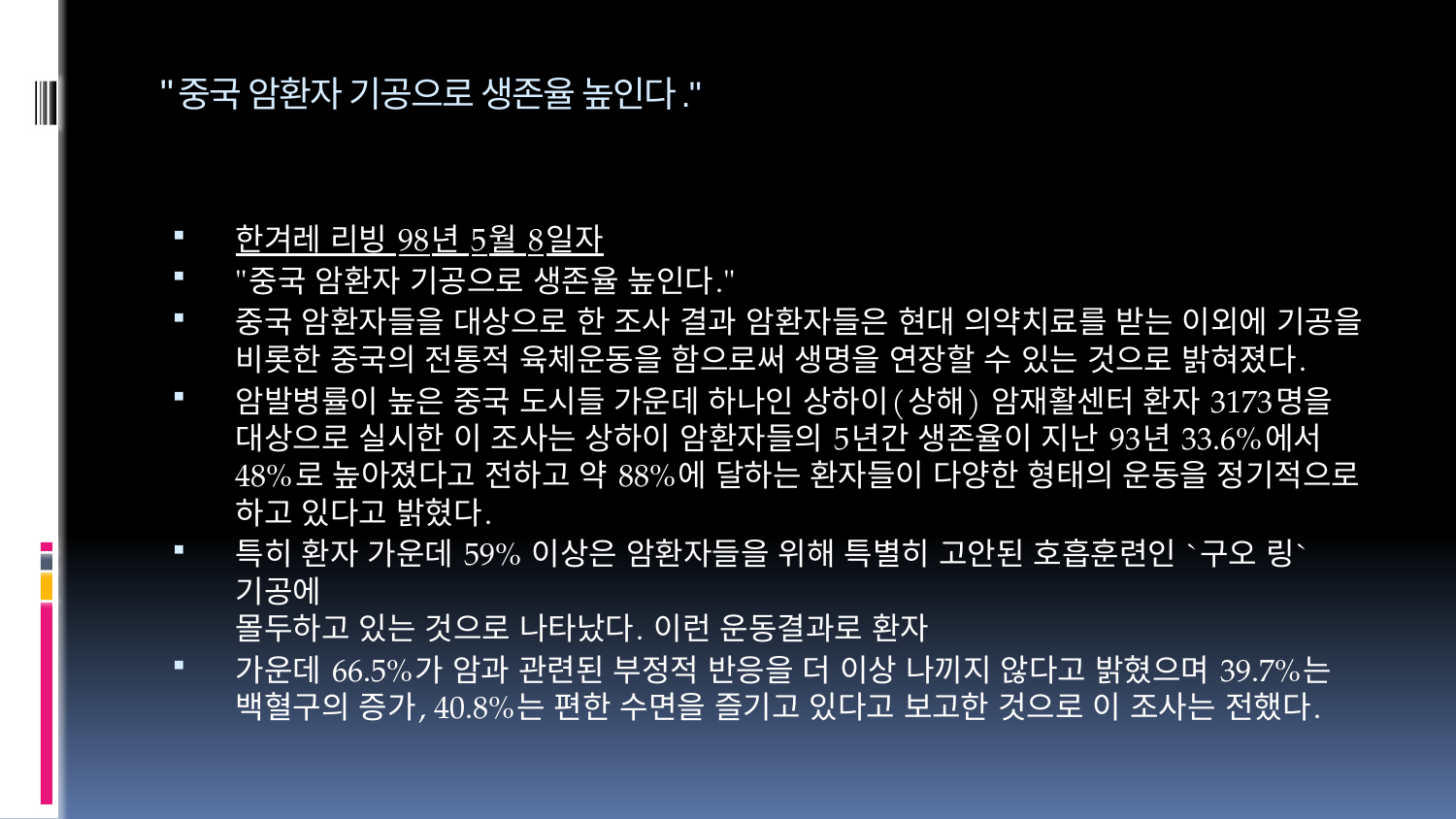

# "중국 암환자 기공으로 생존율 높인다."
한겨레 리빙 98년 5월 8일자
"중국 암환자 기공으로 생존율 높인다."
중국 암환자들을 대상으로 한 조사 결과 암환자들은 현대 의약치료를 받는 이외에 기공을
비롯한 중국의 전통적 육체운동을 함으로써 생명을 연장할 수 있는 것으로 밝혀졌다.
암발병률이 높은 중국 도시들 가운데 하나인 상하이(상해) 암재활센터 환자 3173명을
대상으로 실시한 이 조사는 상하이 암환자들의 5년간 생존율이 지난 93년 33.6%에서
48%로 높아졌다고 전하고 약 88%에 달하는 환자들이 다양한 형태의 운동을 정기적으로
하고 있다고 밝혔다.
특히 환자 가운데 59% 이상은 암환자들을 위해 특별히 고안된 호흡훈련인 `구오 링`기공에
몰두하고 있는 것으로 나타났다. 이런 운동결과로 환자
가운데 66.5%가 암과 관련된 부정적 반응을 더 이상 나끼지 않다고 밝혔으며 39.7%는
백혈구의 증가, 40.8%는 편한 수면을 즐기고 있다고 보고한 것으로 이 조사는 전했다.